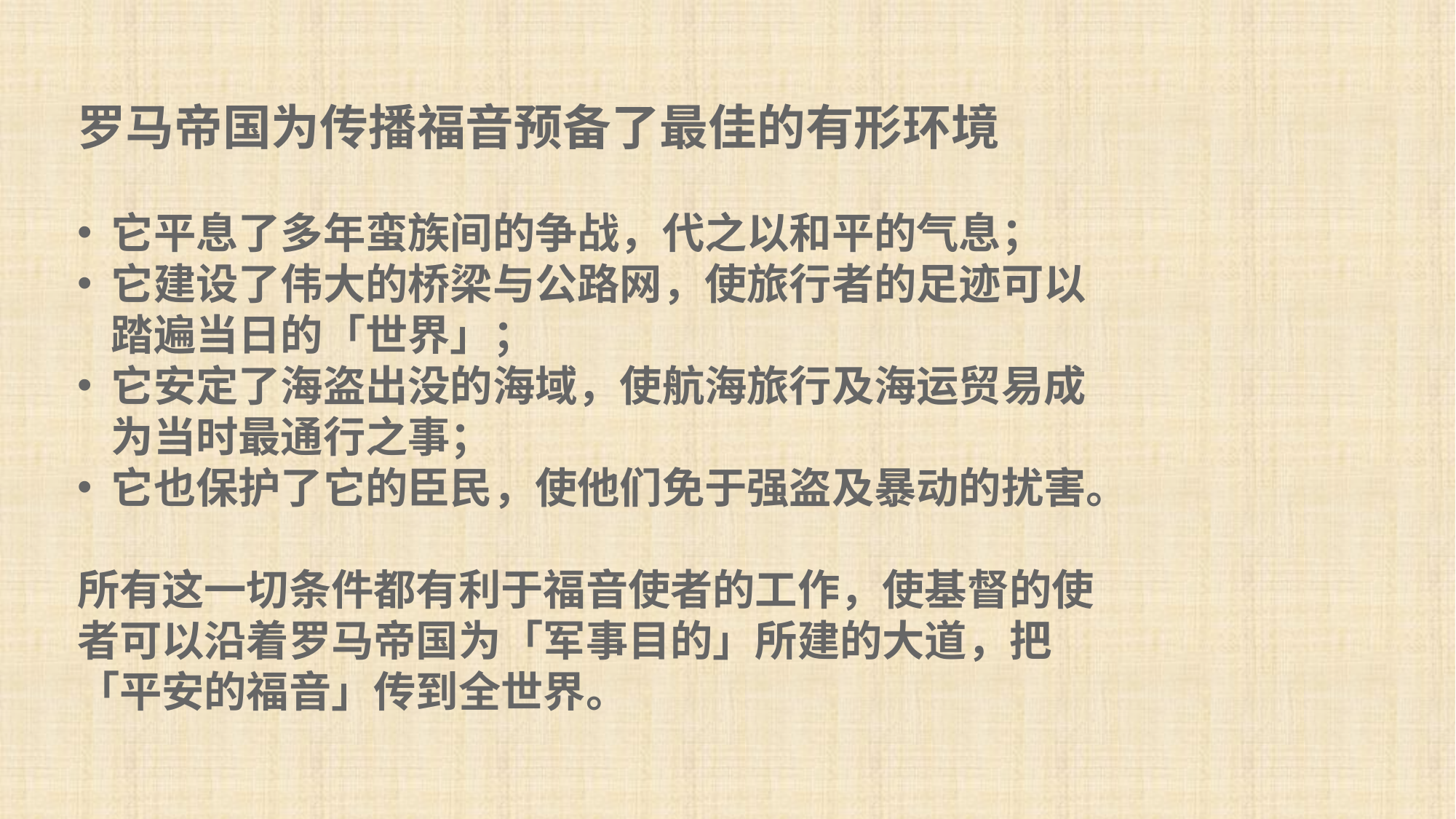

罗马帝国为传播福音预备了最佳的有形环境

它平息了多年蛮族间的争战，代之以和平的气息；
它建设了伟大的桥梁与公路网，使旅行者的足迹可以踏遍当日的「世界」；
它安定了海盗出没的海域，使航海旅行及海运贸易成为当时最通行之事；
它也保护了它的臣民，使他们免于强盗及暴动的扰害。

所有这一切条件都有利于福音使者的工作，使基督的使者可以沿着罗马帝国为「军事目的」所建的大道，把「平安的福音」传到全世界。